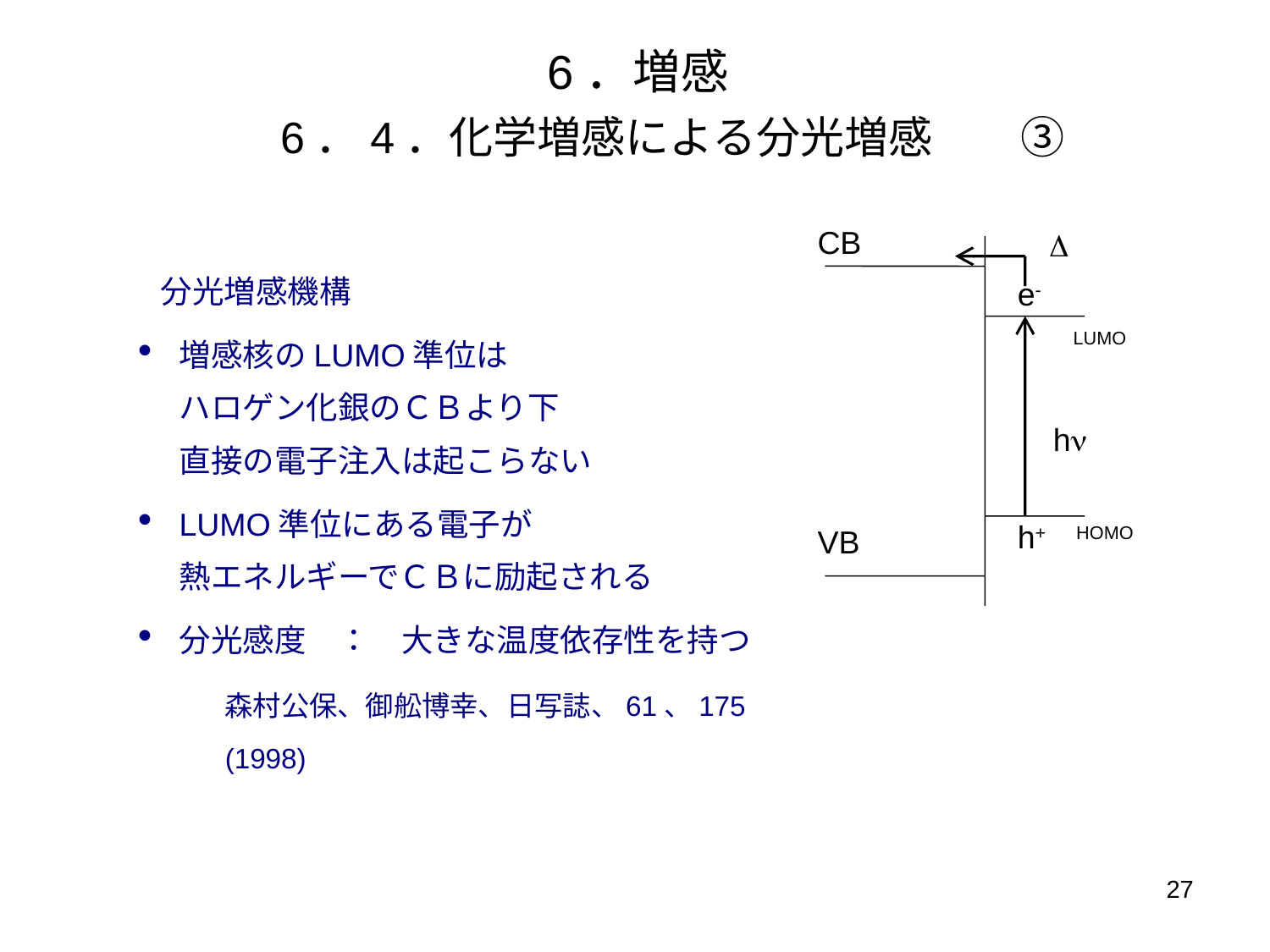

# 6．増感　 6．4．化学増感による分光増感　　③
CB

VB
  Δ
e-
           LUMO

       hν

h+      HOMO

分光増感機構
増感核のLUMO準位は
ハロゲン化銀のＣＢより下
直接の電子注入は起こらない
LUMO準位にある電子が
熱エネルギーでＣＢに励起される
分光感度　：　大きな温度依存性を持つ
森村公保、御舩博幸、日写誌、61、175 (1998)

27